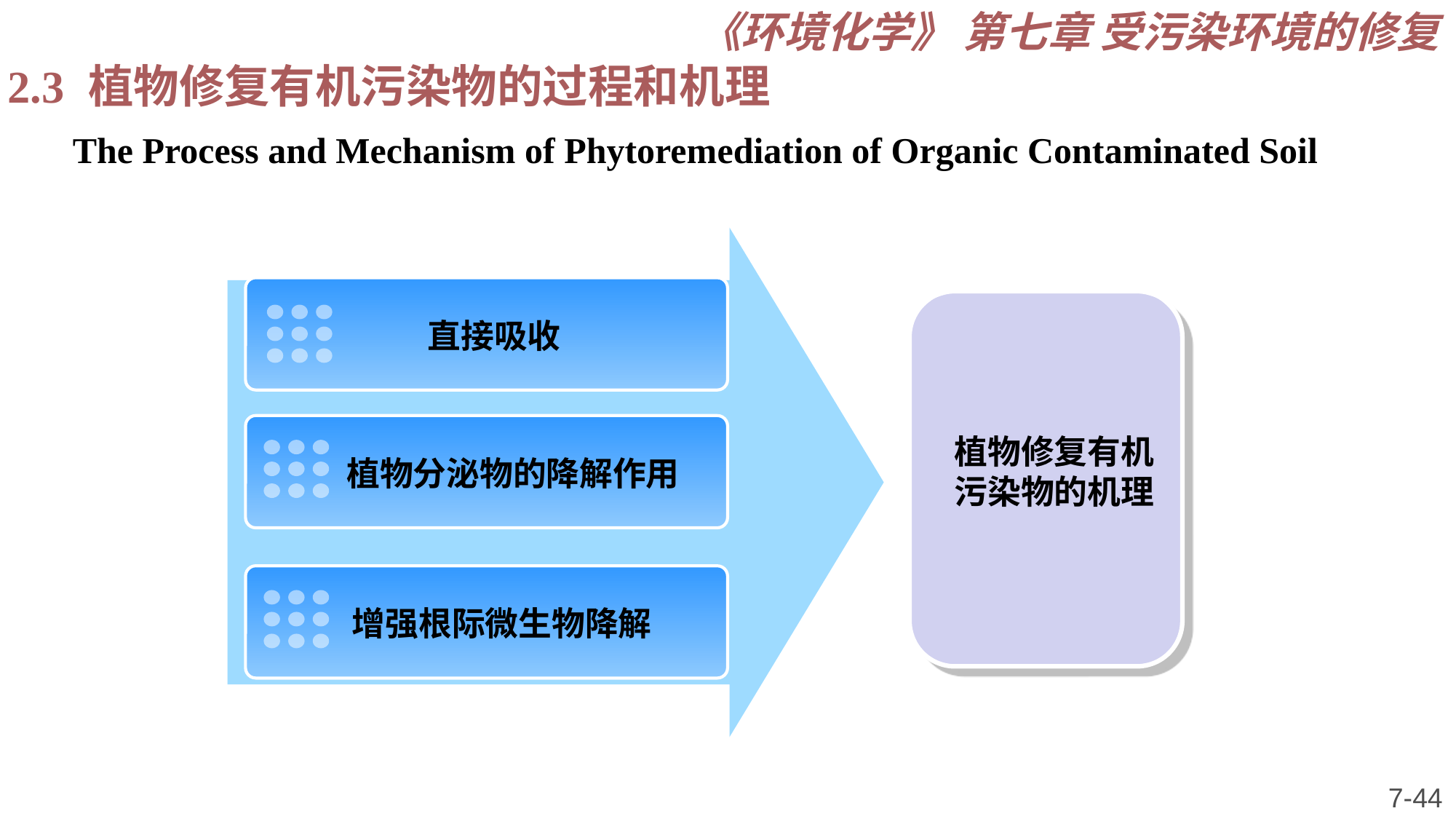

《环境化学》 第七章 受污染环境的修复
2.3 植物修复有机污染物的过程和机理
The Process and Mechanism of Phytoremediation of Organic Contaminated Soil

 直接吸收

      植物分泌物的降解作用
植物修复有机污染物的机理

   增强根际微生物降解

7-44